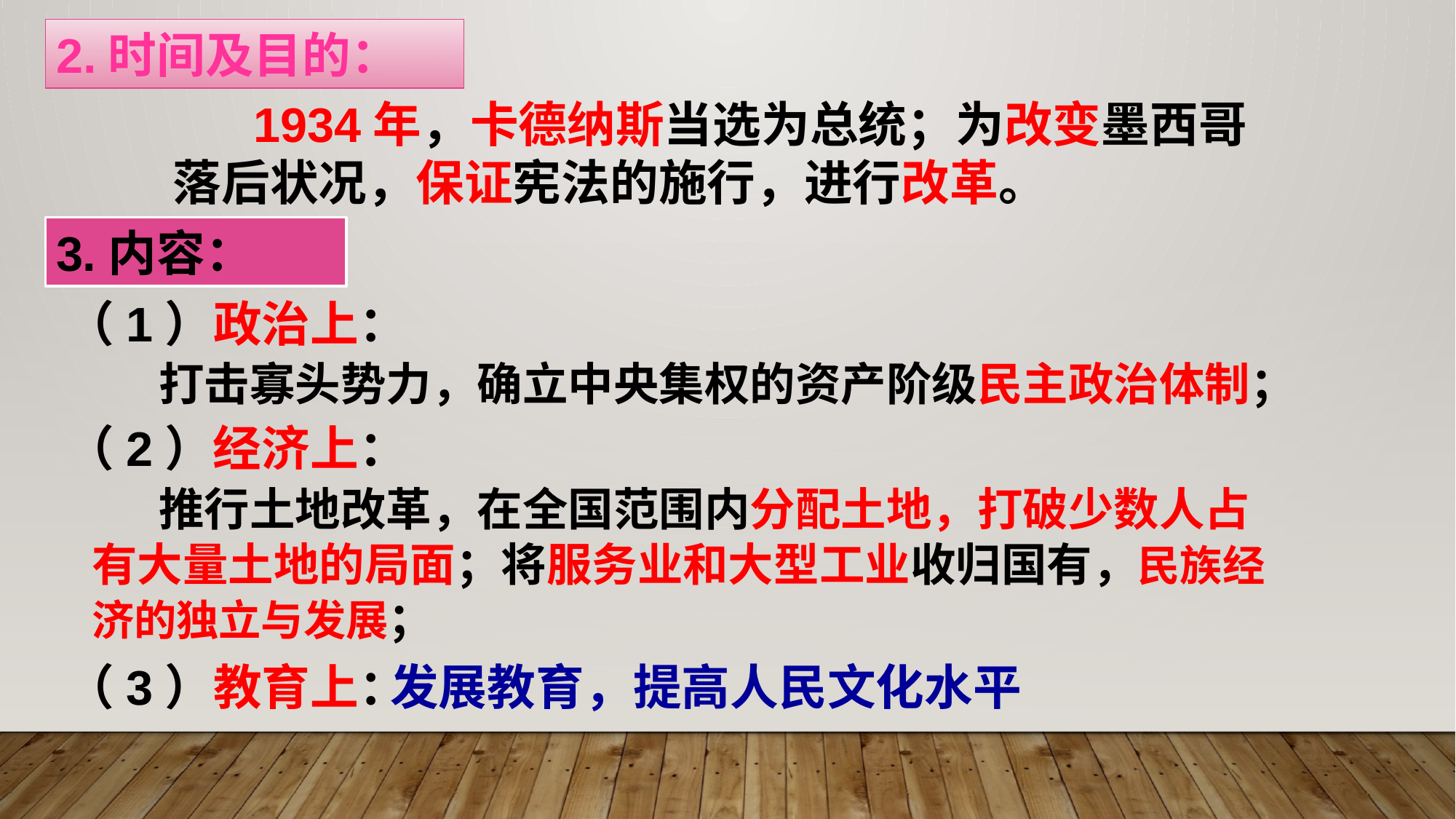

2.时间及目的：
      1934年，卡德纳斯当选为总统；为改变墨西哥落后状况，保证宪法的施行，进行改革。
3.内容：
（1）政治上：
     打击寡头势力，确立中央集权的资产阶级民主政治体制；
（2）经济上：
     推行土地改革，在全国范围内分配土地，打破少数人占有大量土地的局面；将服务业和大型工业收归国有，民族经济的独立与发展；
（3）教育上：
发展教育，提高人民文化水平